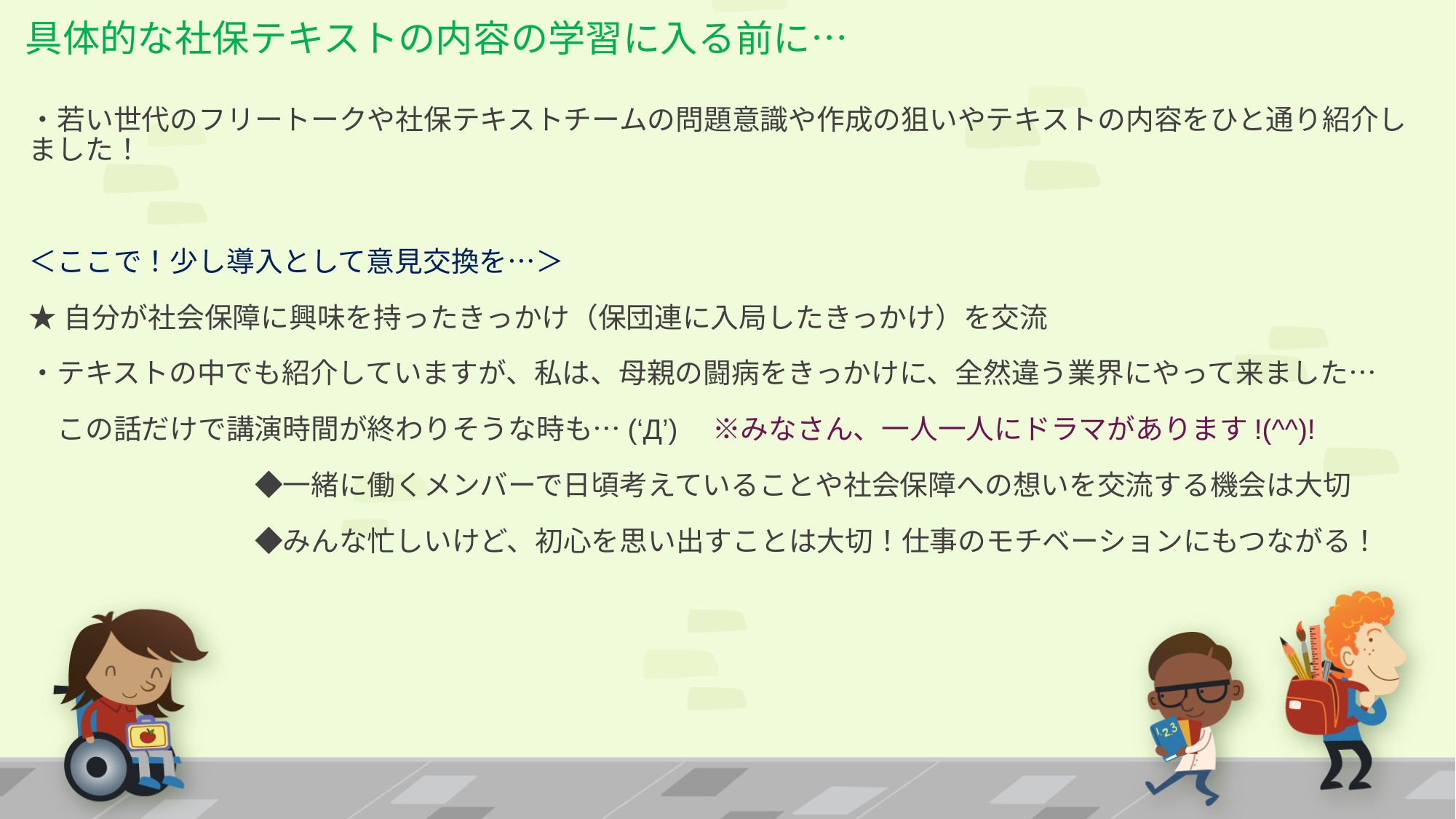

# 具体的な社保テキストの内容の学習に入る前に…
・若い世代のフリートークや社保テキストチームの問題意識や作成の狙いやテキストの内容をひと通り紹介しました！

＜ここで！少し導入として意見交換を…＞
★自分が社会保障に興味を持ったきっかけ（保団連に入局したきっかけ）を交流
・テキストの中でも紹介していますが、私は、母親の闘病をきっかけに、全然違う業界にやって来ました…
　この話だけで講演時間が終わりそうな時も…(‘Д’)　※みなさん、一人一人にドラマがあります!(^^)!
　　　　　　　　◆一緒に働くメンバーで日頃考えていることや社会保障への想いを交流する機会は大切
　　　　　　　　◆みんな忙しいけど、初心を思い出すことは大切！仕事のモチベーションにもつながる！